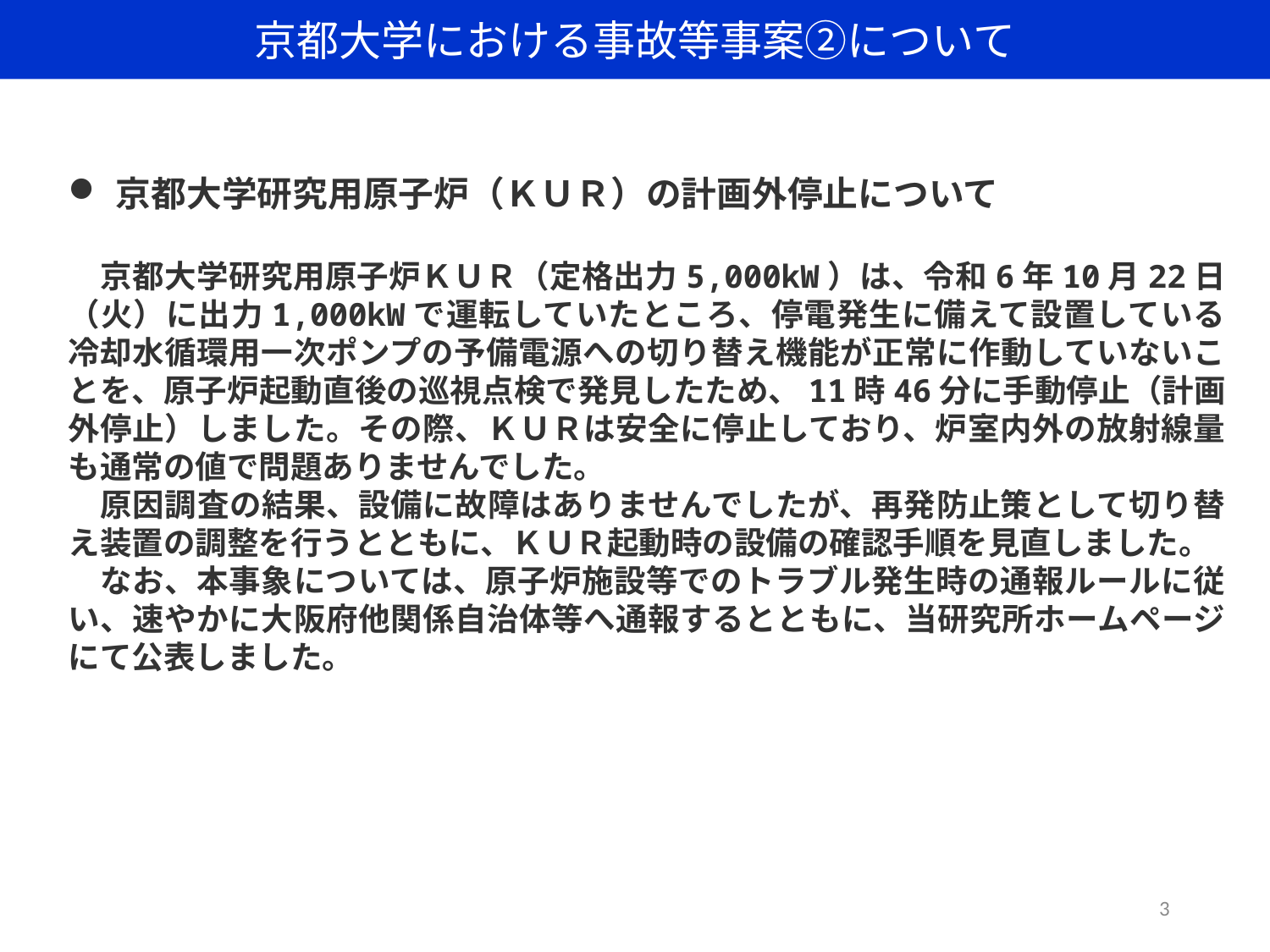

京都大学における事故等事案②について
京都大学研究用原子炉（ＫＵＲ）の計画外停止について

　京都大学研究用原子炉ＫＵＲ（定格出力5,000kW）は、令和6年10月22日（火）に出力1,000kWで運転していたところ、停電発生に備えて設置している冷却水循環用一次ポンプの予備電源への切り替え機能が正常に作動していないことを、原子炉起動直後の巡視点検で発見したため、11時46分に手動停止（計画外停止）しました。その際、ＫＵＲは安全に停止しており、炉室内外の放射線量も通常の値で問題ありませんでした。
　原因調査の結果、設備に故障はありませんでしたが、再発防止策として切り替え装置の調整を行うとともに、ＫＵＲ起動時の設備の確認手順を見直しました。
　なお、本事象については、原子炉施設等でのトラブル発生時の通報ルールに従い、速やかに大阪府他関係自治体等へ通報するとともに、当研究所ホームページにて公表しました。

3